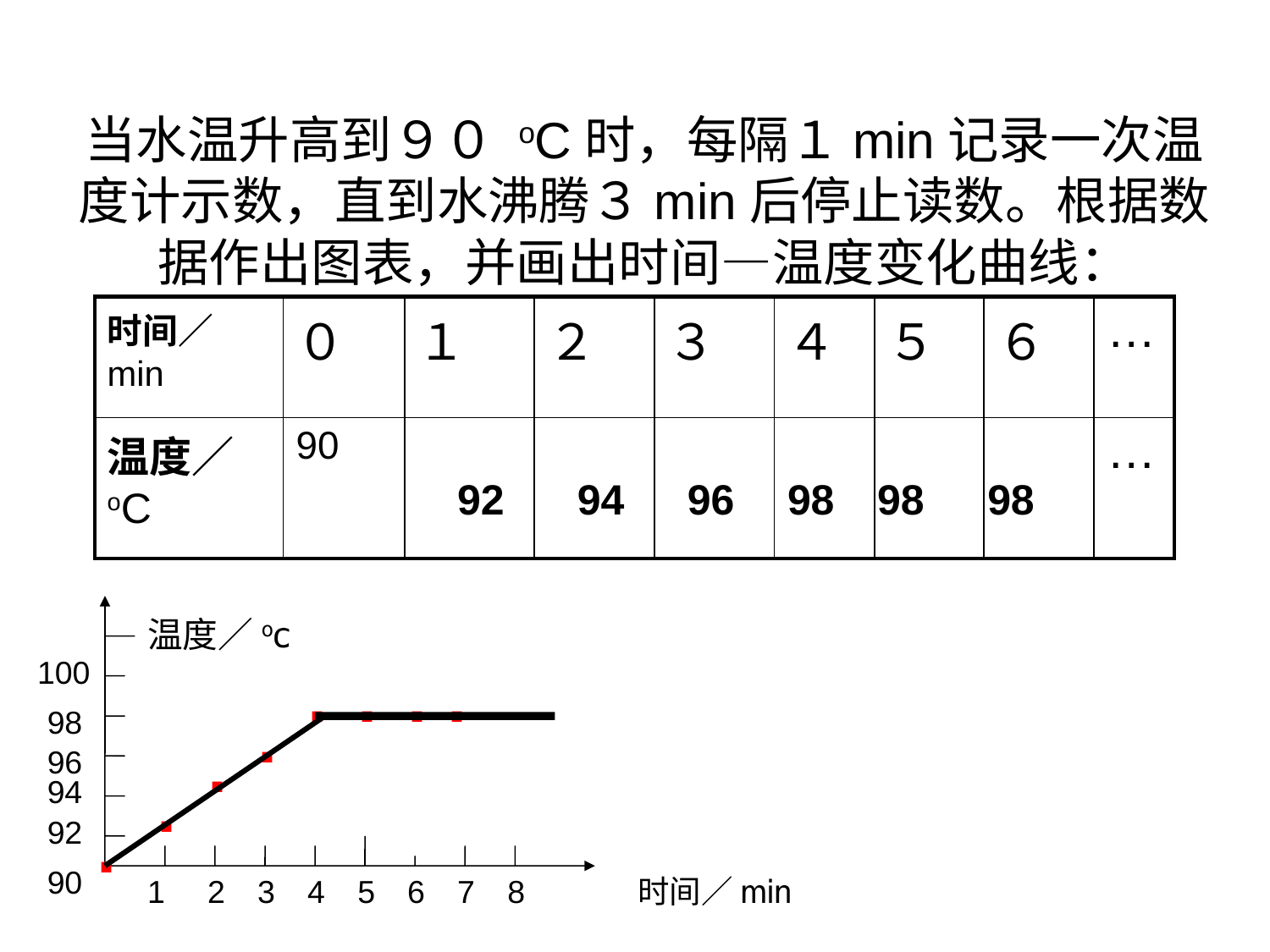

# 当水温升高到９０ oC时，每隔１min记录一次温度计示数，直到水沸腾３min后停止读数。根据数据作出图表，并画出时间—温度变化曲线：
| 时间／min | ０ | １ | ２ | ３ | ４ | ５ | ６ | … |
| --- | --- | --- | --- | --- | --- | --- | --- | --- |
| 温度／oC | 90 |  |  |  |  |  |  | … |
92
94
96
98
98
98

温度／oc

100
.
.
.
.

.
98

.

96

.
94
.

92

90

1
2
3
4
5
6
7
8
时间／min